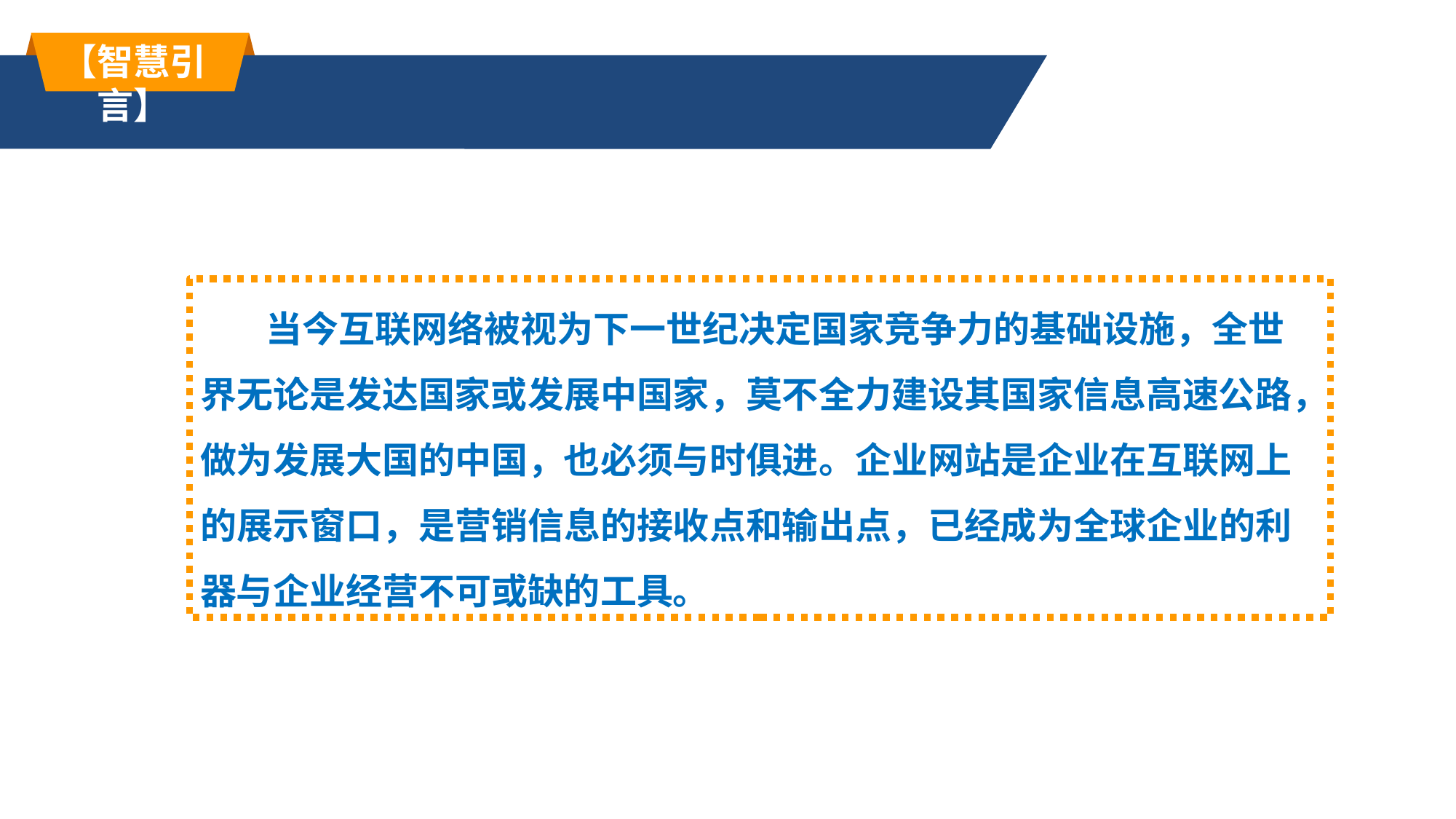

【智慧引言】

       当今互联网络被视为下一世纪决定国家竞争力的基础设施，全世界无论是发达国家或发展中国家，莫不全力建设其国家信息高速公路，做为发展大国的中国，也必须与时俱进。企业网站是企业在互联网上的展示窗口，是营销信息的接收点和输出点，已经成为全球企业的利器与企业经营不可或缺的工具。